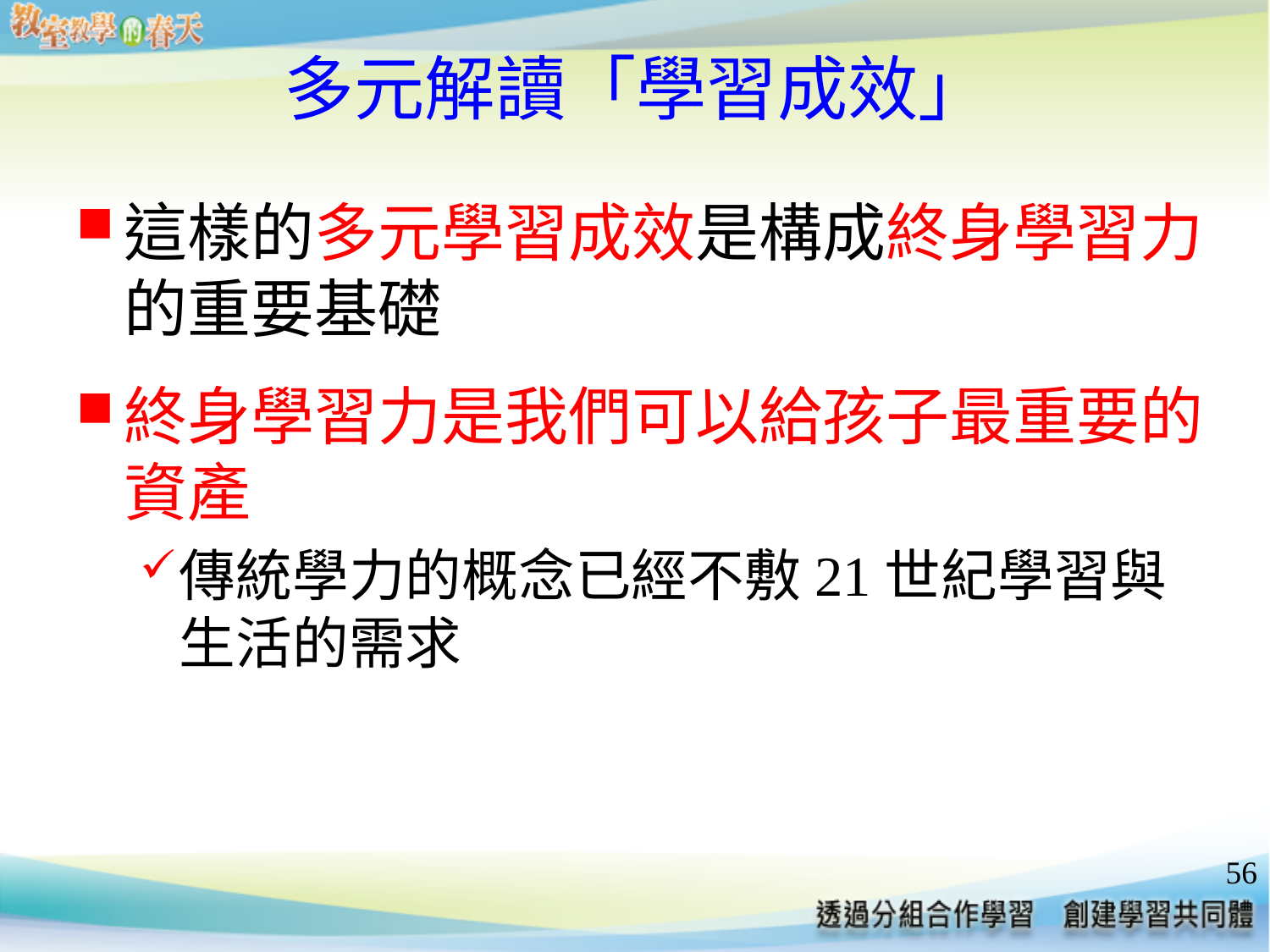

# 多元解讀「學習成效」
這樣的多元學習成效是構成終身學習力的重要基礎
終身學習力是我們可以給孩子最重要的資產
傳統學力的概念已經不敷21世紀學習與
生活的需求
56